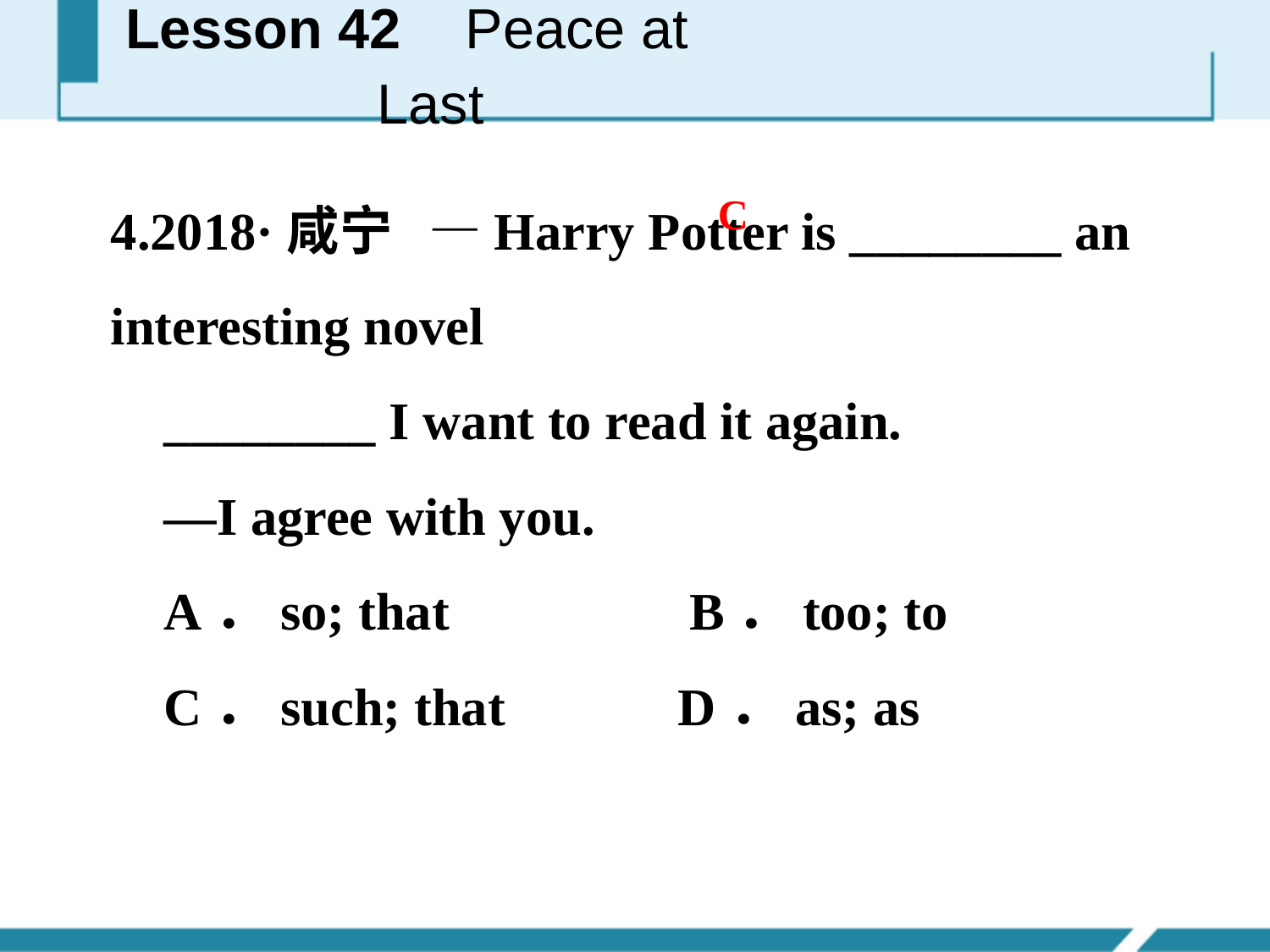

Lesson 42   Peace at Last
4.2018·咸宁   —Harry Potter is ________ an interesting novel
    ________ I want to read it again.
    —I agree with you.
    A．so; that　　         B．too; to
    C．such; that             D．as; as
C